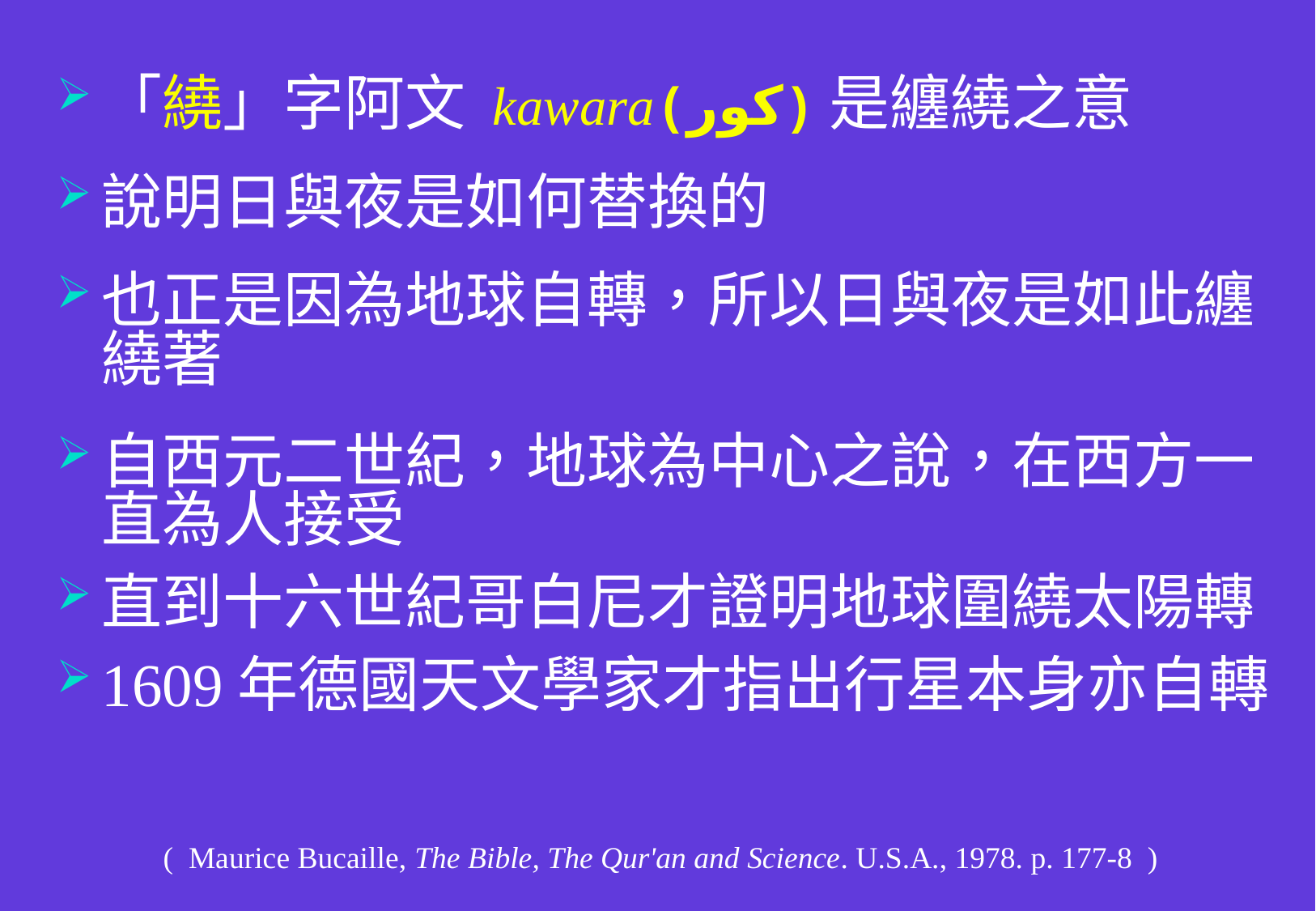

「繞」字阿文 kawara(كور)是纏繞之意
說明日與夜是如何替換的
也正是因為地球自轉，所以日與夜是如此纏繞著
自西元二世紀，地球為中心之說，在西方一直為人接受
直到十六世紀哥白尼才證明地球圍繞太陽轉
1609年德國天文學家才指出行星本身亦自轉

(  Maurice Bucaille, The Bible, The Qur'an and Science. U.S.A., 1978. p. 177-8  )